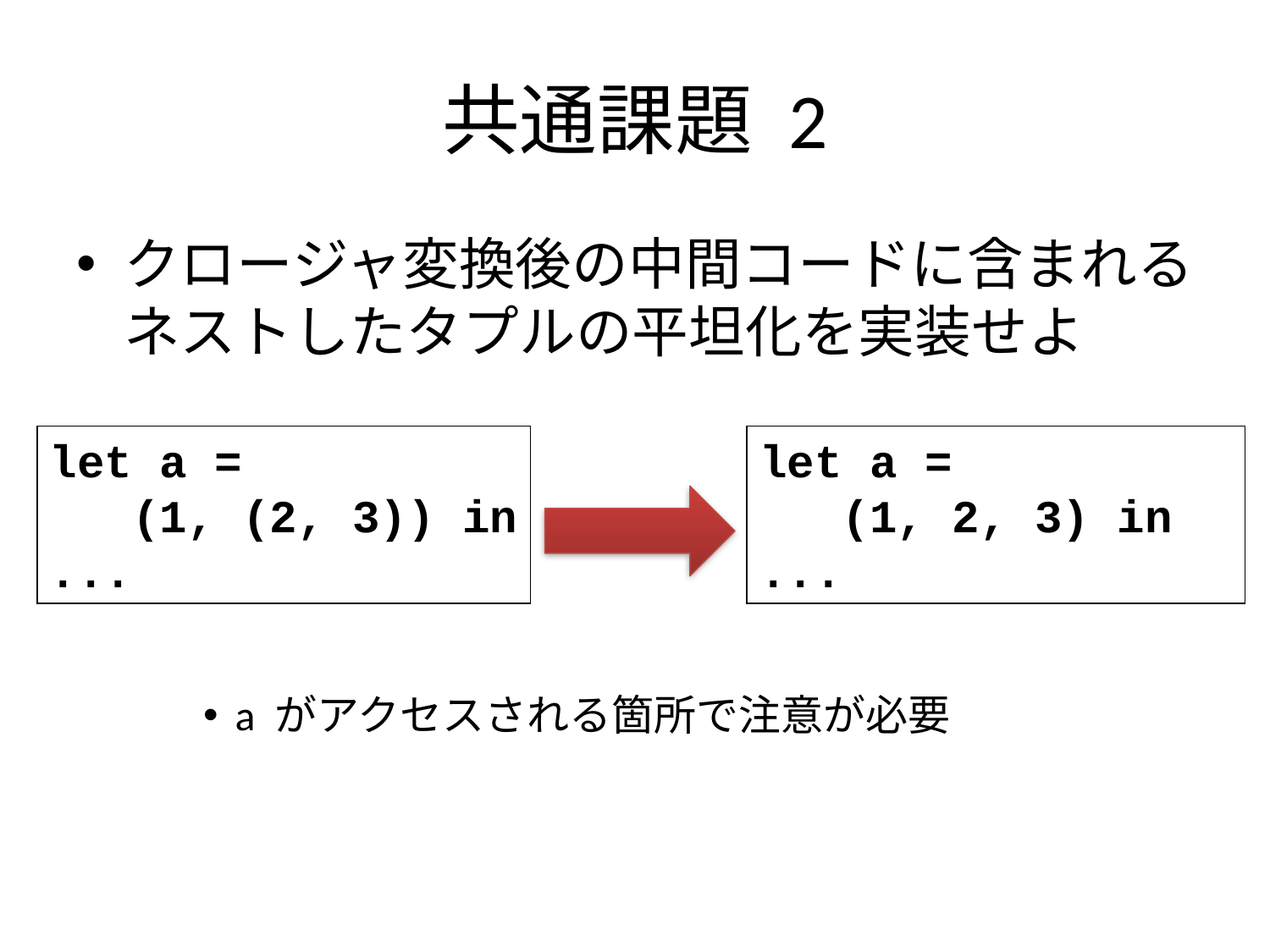

# 共通課題 2
クロージャ変換後の中間コードに含まれる
ネストしたタプルの平坦化を実装せよ

a がアクセスされる箇所で注意が必要
let a =
   (1, (2, 3)) in
...
let a =
   (1, 2, 3) in
...